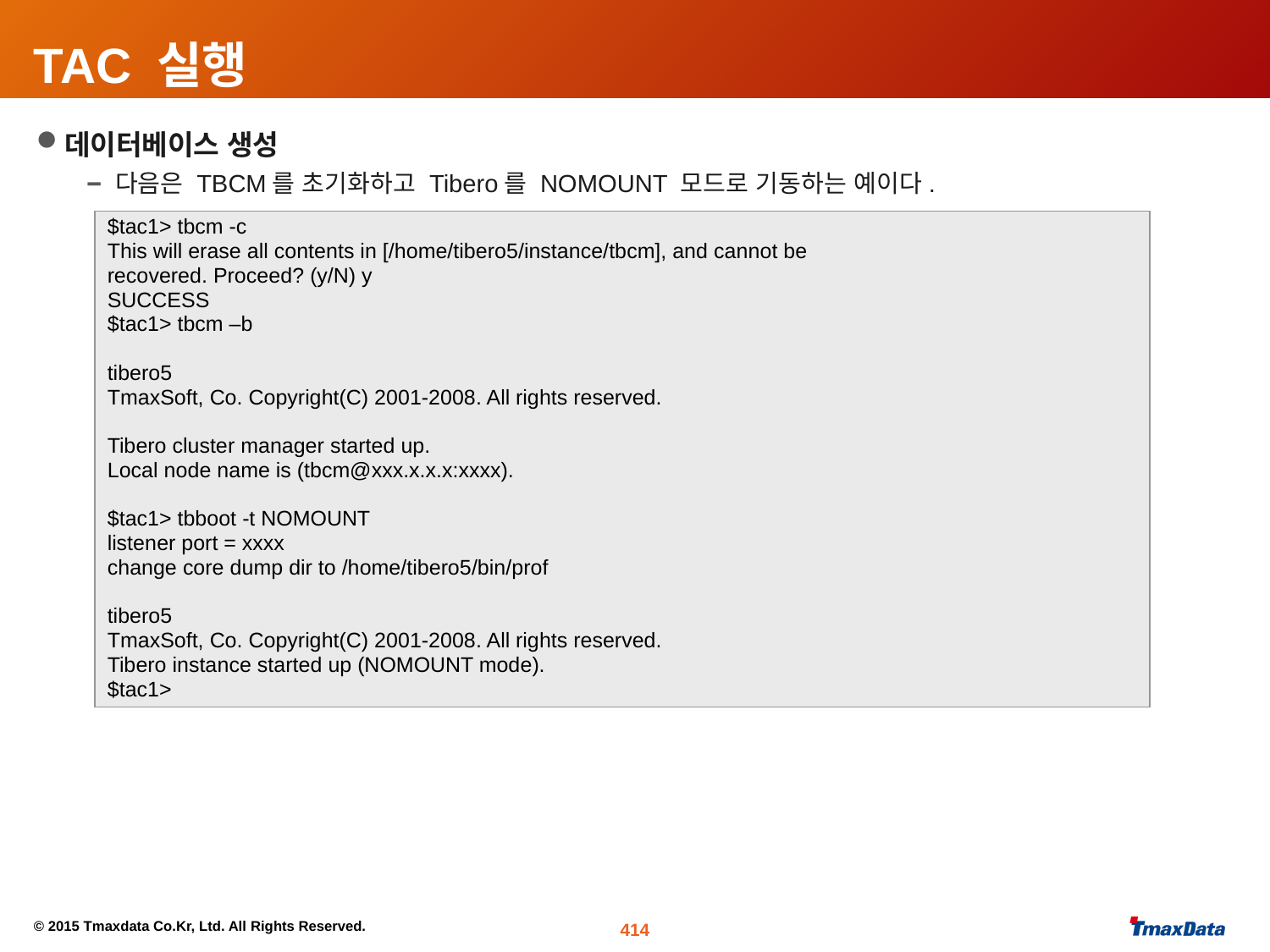

# TAC 실행
데이터베이스 생성
 다음은 TBCM를 초기화하고 Tibero를 NOMOUNT 모드로 기동하는 예이다.

 NOMOUNT 모드로 기동된 첫 번째 TAC의 인스턴스에 접속하여 데이터베이스를 만든 후, 다른
클러스터의 인스턴스를 위한 Redo 로그, Undo 로그를 생성한다. 인스턴스의 $TB_SID.tip 환경설정 파일에 지정한 THREAD, UNDO_TABLESPACE 초기화 파라미터의 이름과 반드시 일치해야 한다.

$tac1> tbcm -c
This will erase all contents in [/home/tibero5/instance/tbcm], and cannot be
recovered. Proceed? (y/N) y
SUCCESS
$tac1> tbcm –b

tibero5
TmaxSoft, Co. Copyright(C) 2001-2008. All rights reserved.

Tibero cluster manager started up.
Local node name is (tbcm@xxx.x.x.x:xxxx).

$tac1> tbboot -t NOMOUNT
listener port = xxxx
change core dump dir to /home/tibero5/bin/prof

tibero5
TmaxSoft, Co. Copyright(C) 2001-2008. All rights reserved.
Tibero instance started up (NOMOUNT mode).
$tac1>